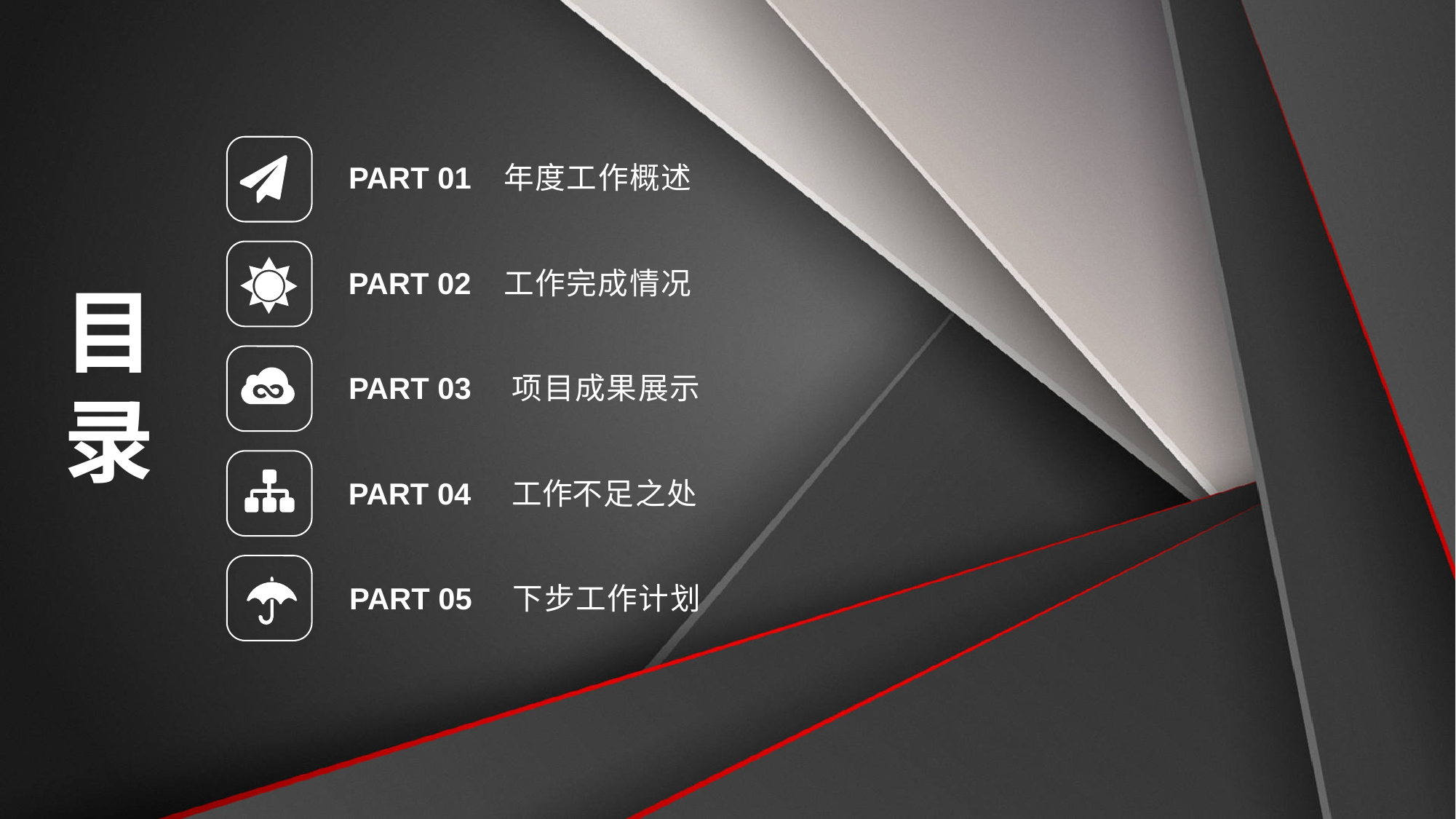

PART 01   年度工作概述

PART 02   工作完成情况
目
录

PART 03    项目成果展示

PART 04    工作不足之处

PART 05    下步工作计划